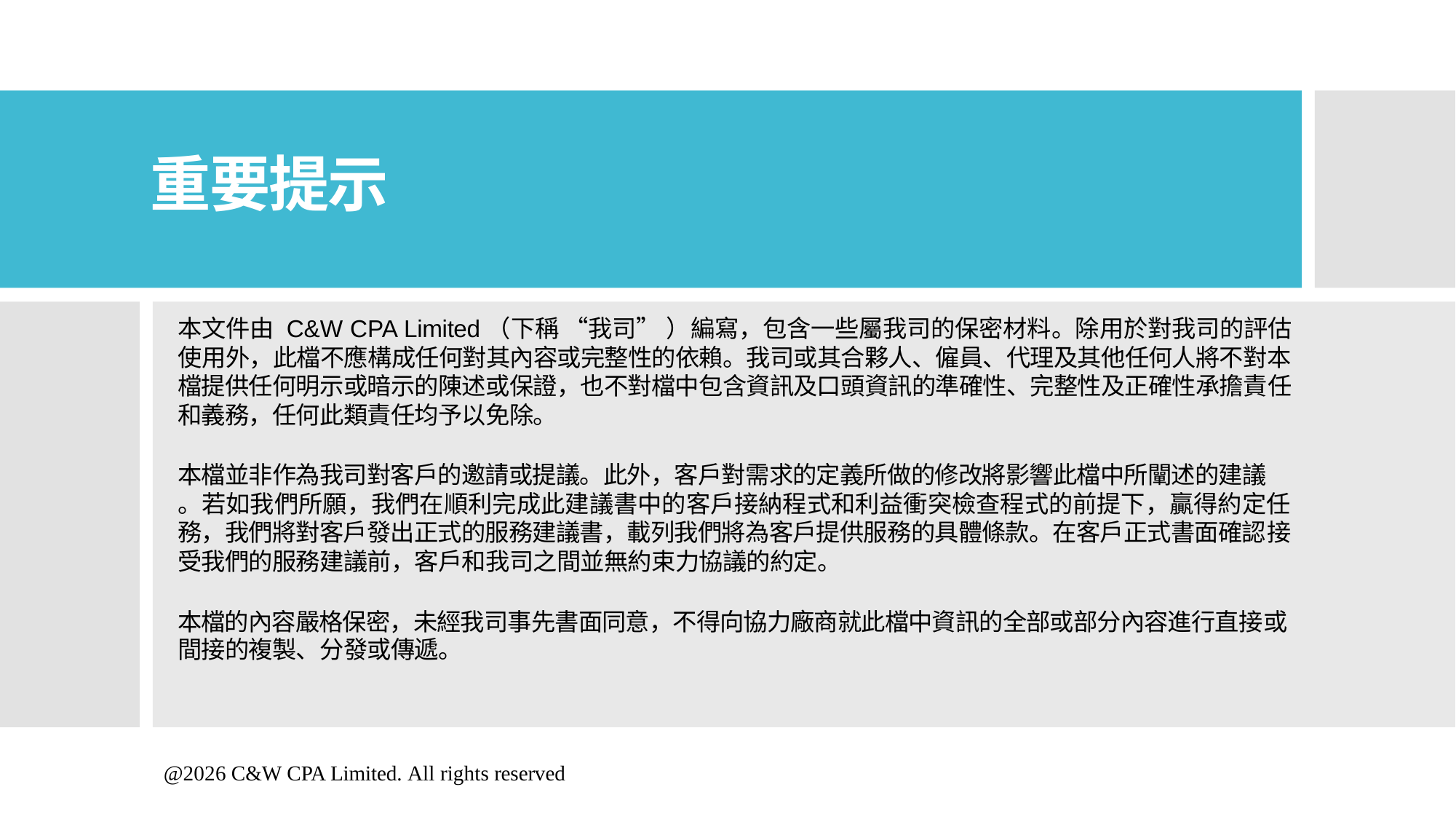

# 重要提示

本文件由 C&W CPA Limited（下稱 “我司” ）編寫，包含一些屬我司的保密材料。除用於對我司的評估使用外，此檔不應構成任何對其內容或完整性的依賴。我司或其合夥人、僱員、代理及其他任何人將不對本檔提供任何明示或暗示的陳述或保證，也不對檔中包含資訊及口頭資訊的準確性、完整性及正確性承擔責任和義務，任何此類責任均予以免除。
本檔並非作為我司對客戶的邀請或提議。此外，客戶對需求的定義所做的修改將影響此檔中所闡述的建議
。若如我們所願，我們在順利完成此建議書中的客戶接納程式和利益衝突檢查程式的前提下，贏得約定任務，我們將對客戶發出正式的服務建議書，載列我們將為客戶提供服務的具體條款。在客戶正式書面確認接受我們的服務建議前，客戶和我司之間並無約束力協議的約定。
本檔的內容嚴格保密，未經我司事先書面同意，不得向協力廠商就此檔中資訊的全部或部分內容進行直接或間接的複製、分發或傳遞。
@2026 C&W CPA Limited. All rights reserved